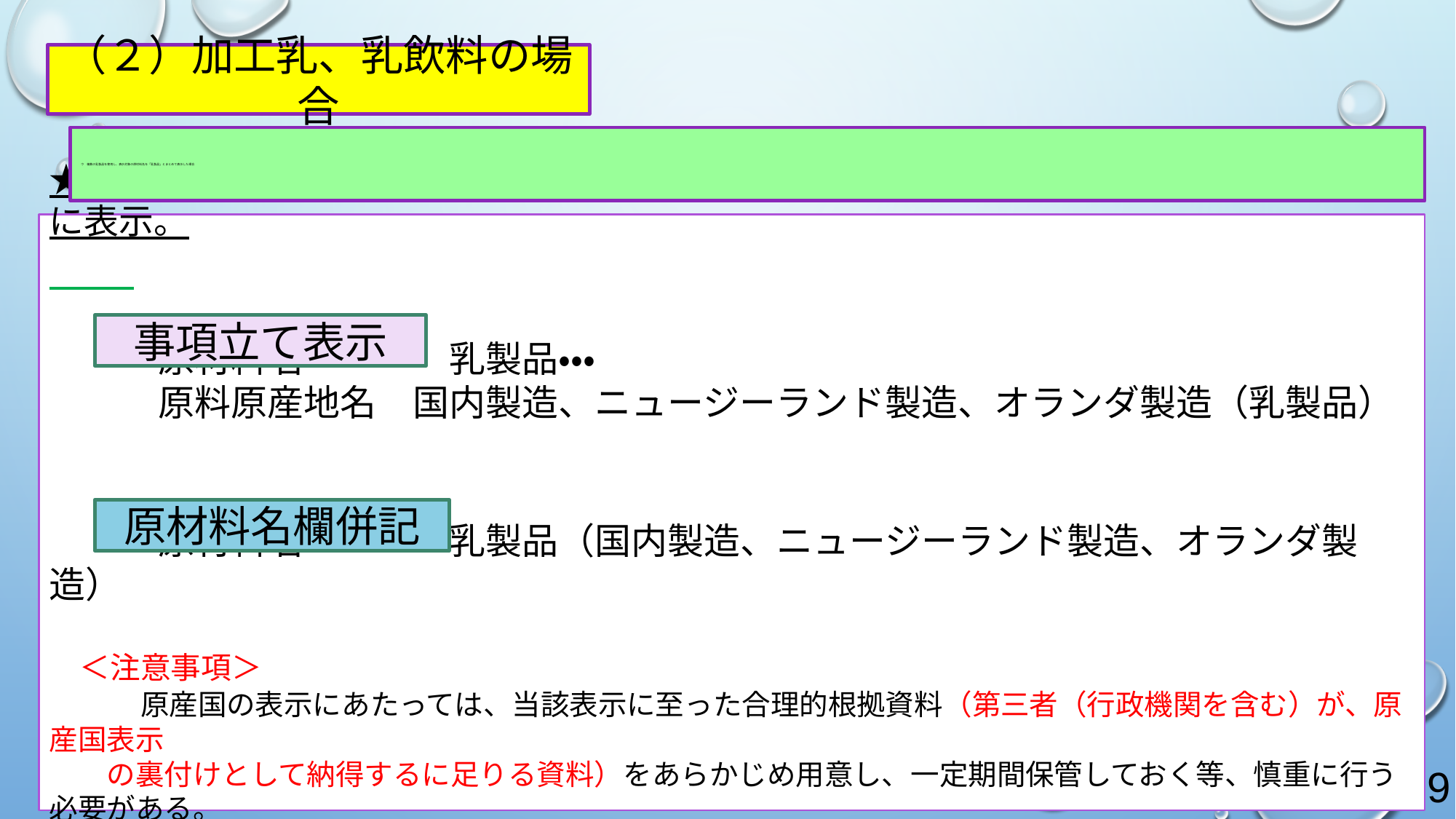

（２）加工乳、乳飲料の場合
# ウ　複数の乳製品を使用し、表示対象の原材料名を「乳製品」とまとめて表示した場合

★　使用した複数の乳製品を原産国毎に合算し、その重量の多い国順（国別重量順）に表示。

　　　原材料名　　　　乳製品・・・
　　　原料原産地名　国内製造、ニュージーランド製造、オランダ製造（乳製品）

　　　原材料名　　　　乳製品（国内製造、ニュージーランド製造、オランダ製造）

　＜注意事項＞
　　　原産国の表示にあたっては、当該表示に至った合理的根拠資料（第三者（行政機関を含む）が、原産国表示
　　の裏付けとして納得するに足りる資料）をあらかじめ用意し、一定期間保管しておく等、慎重に行う必要がある。
　　　仮に、表示と異なる原産国となる場合には、当該表示を変更する等、直ちに対応する必要がある。

事項立て表示
原材料名欄併記
9